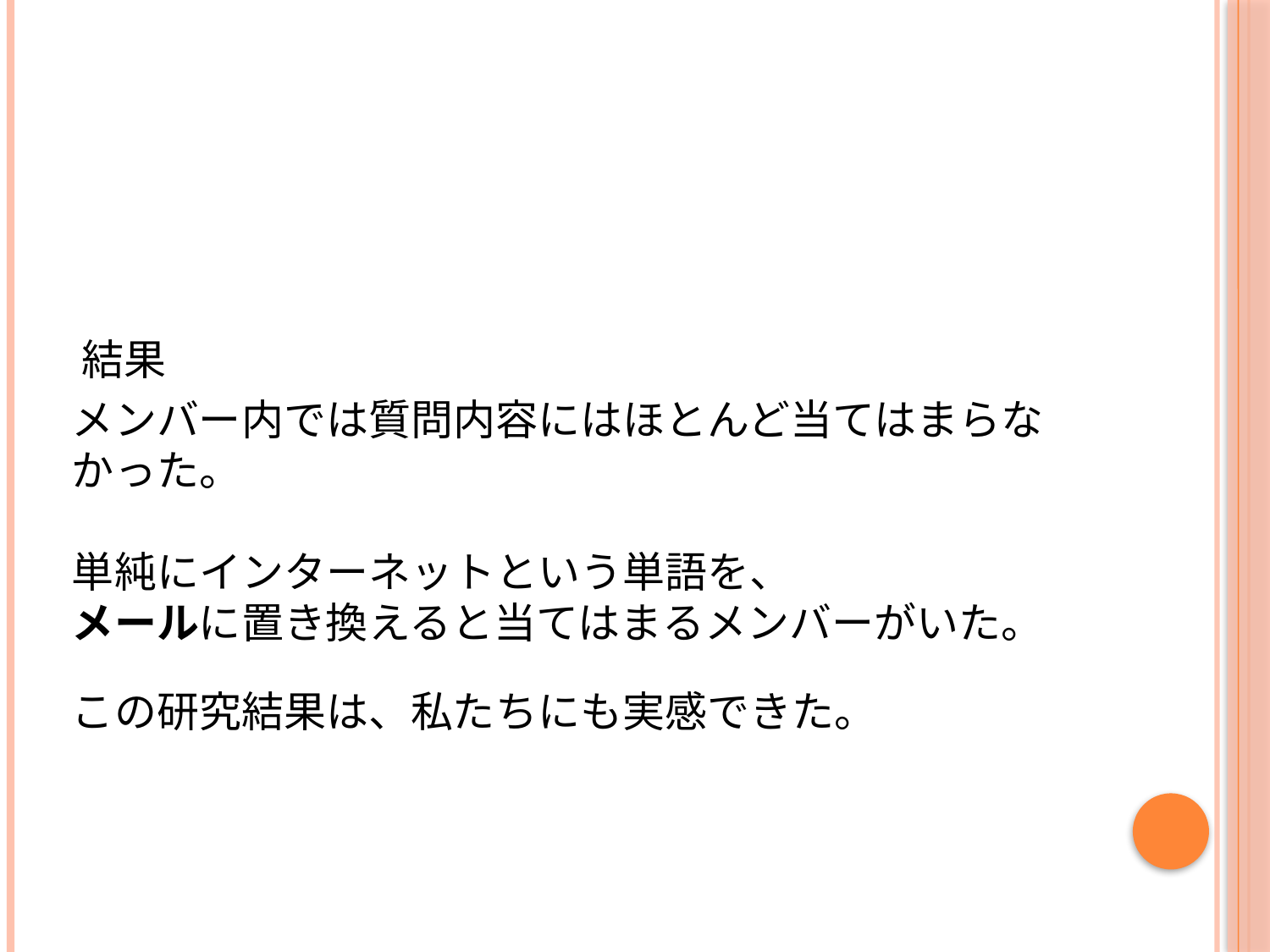

結果

メンバー内では質問内容にはほとんど当てはまらなかった。

単純にインターネットという単語を、
メールに置き換えると当てはまるメンバーがいた。

この研究結果は、私たちにも実感できた。